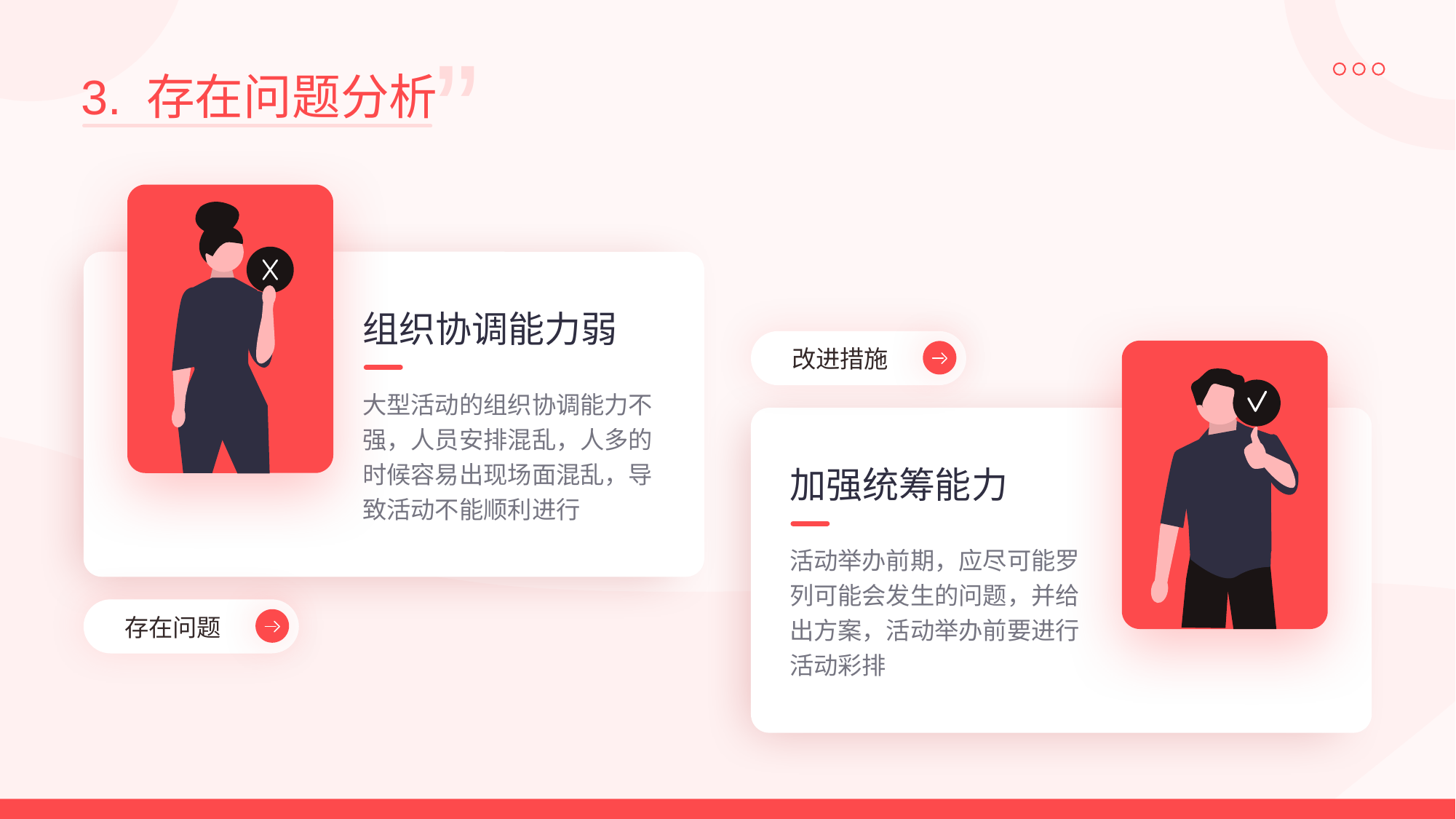

3. 存在问题分析

组织协调能力弱

改进措施

大型活动的组织协调能力不强，人员安排混乱，人多的时候容易出现场面混乱，导致活动不能顺利进行

加强统筹能力
活动举办前期，应尽可能罗列可能会发生的问题，并给出方案，活动举办前要进行活动彩排

存在问题